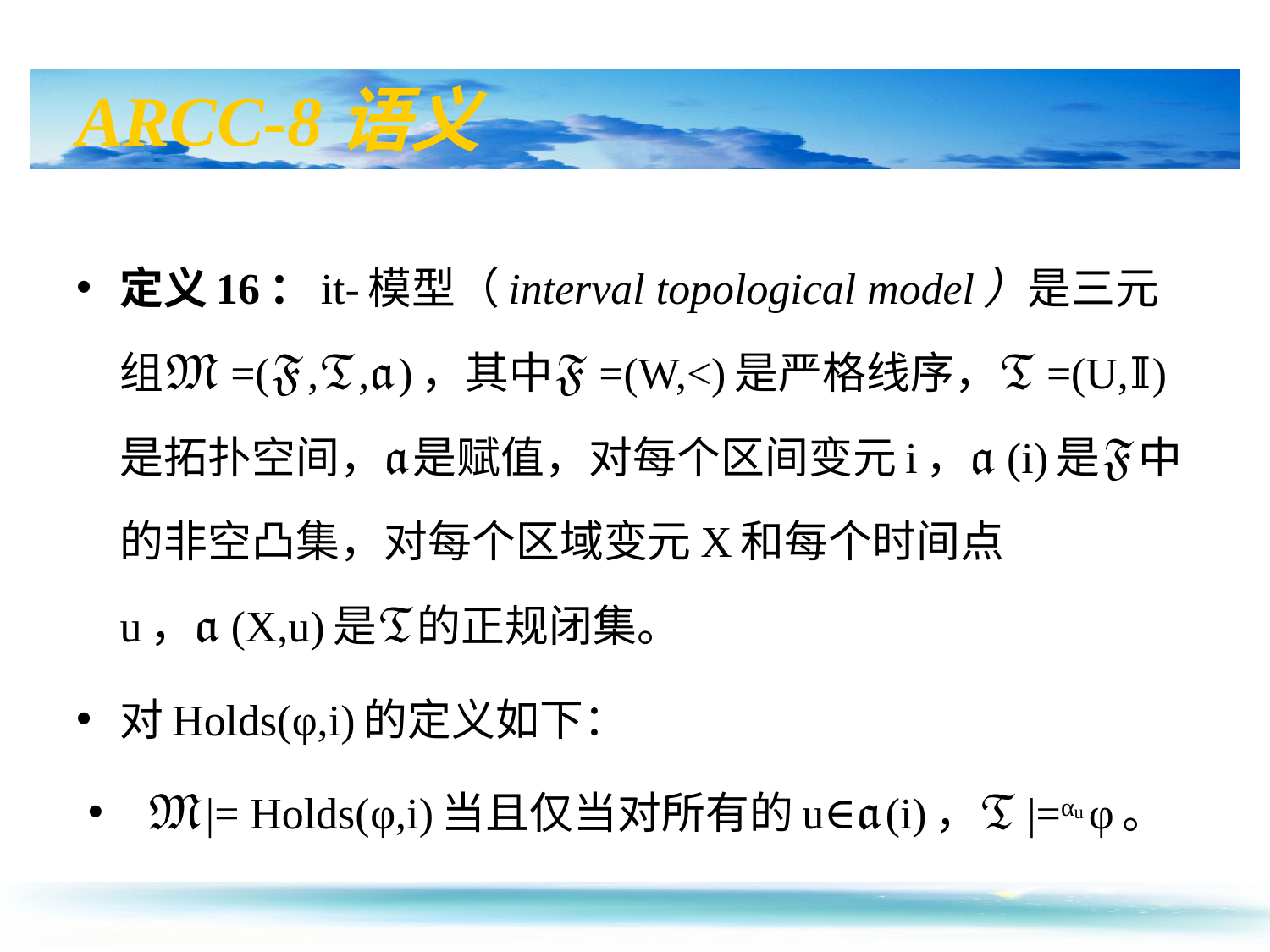

# ARCC-8语义
定义16：it-模型（interval topological model）是三元组𝔐=(𝔉,𝔗,𝔞)，其中𝔉=(W,<)是严格线序，𝔗=(U,𝕀)是拓扑空间，𝔞是赋值，对每个区间变元i，𝔞(i)是𝔉中的非空凸集，对每个区域变元X和每个时间点u，𝔞(X,u)是𝔗的正规闭集。
对Holds(φ,i)的定义如下：
𝔐|= Holds(φ,i)当且仅当对所有的u∈𝔞(i)，𝔗|=αu φ。